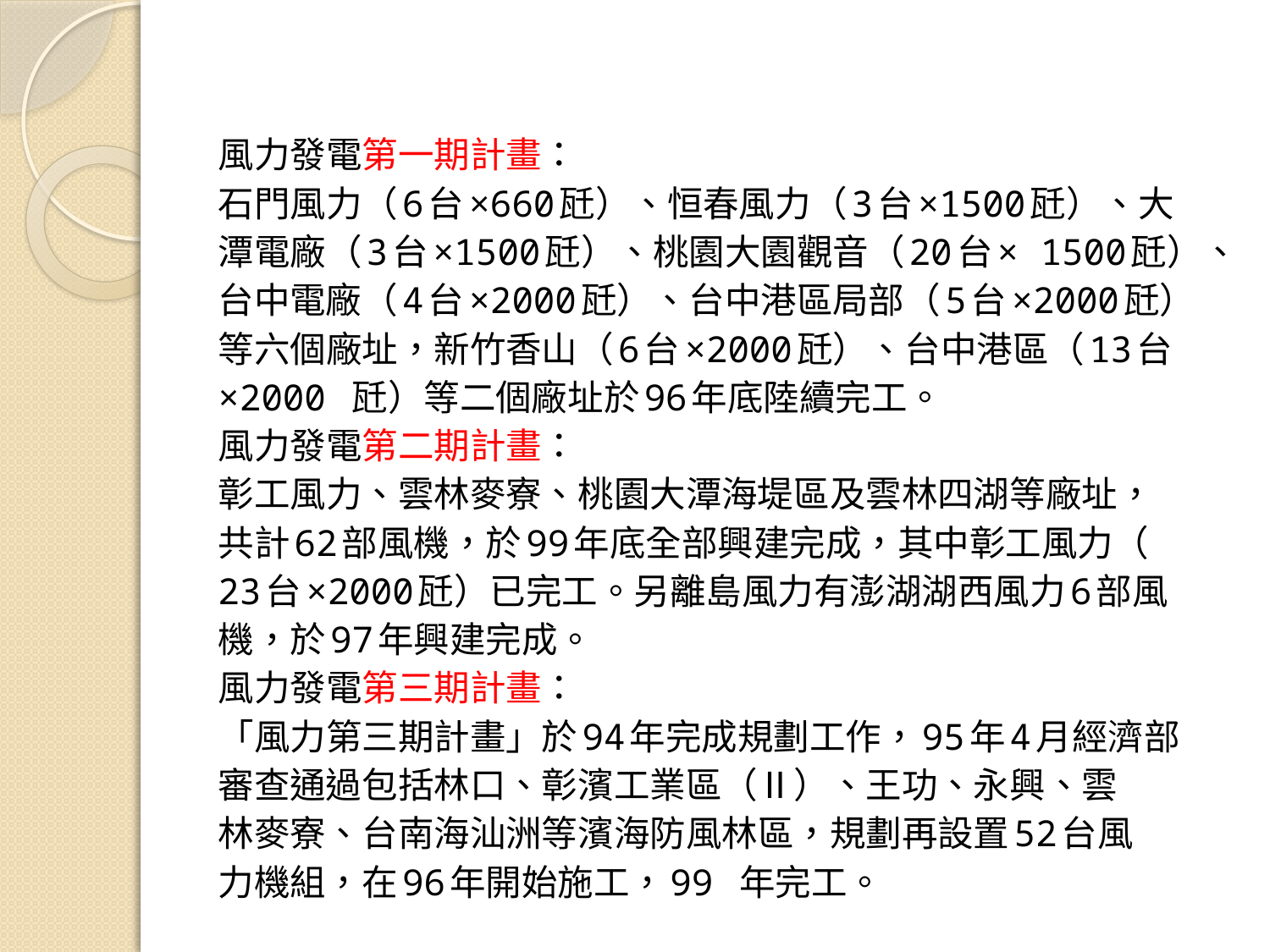

風力發電第一期計畫：
石門風力（6台×660瓩）、恒春風力（3台×1500瓩）、大
潭電廠（3台×1500瓩）、桃園大園觀音（20台× 1500瓩）、
台中電廠（4台×2000瓩）、台中港區局部（5台×2000瓩）
等六個廠址，新竹香山（6台×2000瓩）、台中港區（13台
×2000 瓩）等二個廠址於96年底陸續完工。
風力發電第二期計畫：
彰工風力、雲林麥寮、桃園大潭海堤區及雲林四湖等廠址，
共計62部風機，於99年底全部興建完成，其中彰工風力（
23台×2000瓩）已完工。另離島風力有澎湖湖西風力6部風
機，於97年興建完成。
風力發電第三期計畫：
「風力第三期計畫」於94年完成規劃工作，95年4月經濟部
審查通過包括林口、彰濱工業區（Ⅱ）、王功、永興、雲
林麥寮、台南海汕洲等濱海防風林區，規劃再設置52台風
力機組，在96年開始施工，99 年完工。